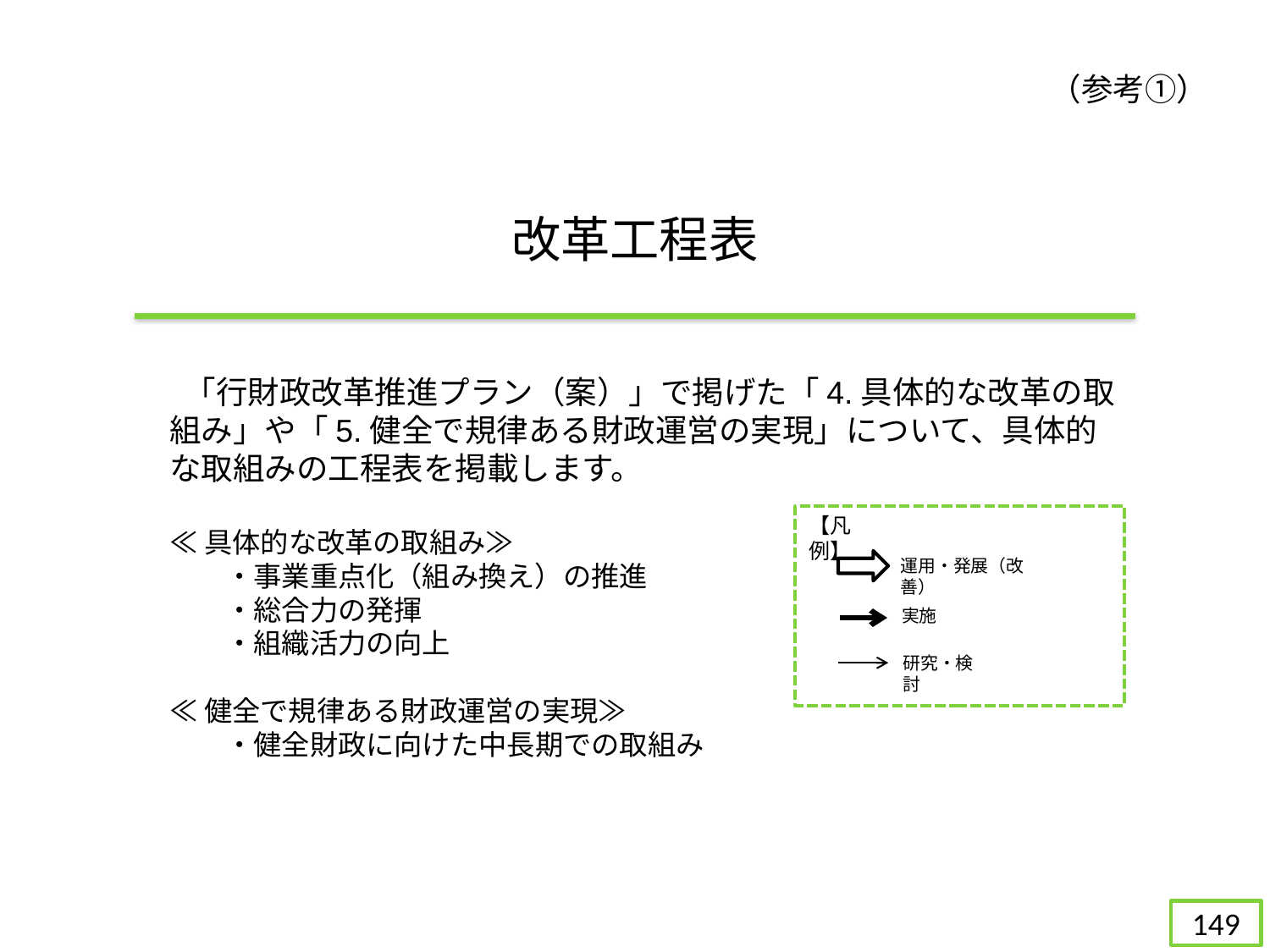

（参考①）

改革工程表
 「行財政改革推進プラン（案）」で掲げた「4.具体的な改革の取組み」や「5.健全で規律ある財政運営の実現」について、具体的な取組みの工程表を掲載します。

≪具体的な改革の取組み≫
　　・事業重点化（組み換え）の推進
　　・総合力の発揮
　　・組織活力の向上

≪健全で規律ある財政運営の実現≫
　　・健全財政に向けた中長期での取組み

【凡例】
運用・発展（改善）

実施
研究・検討
149